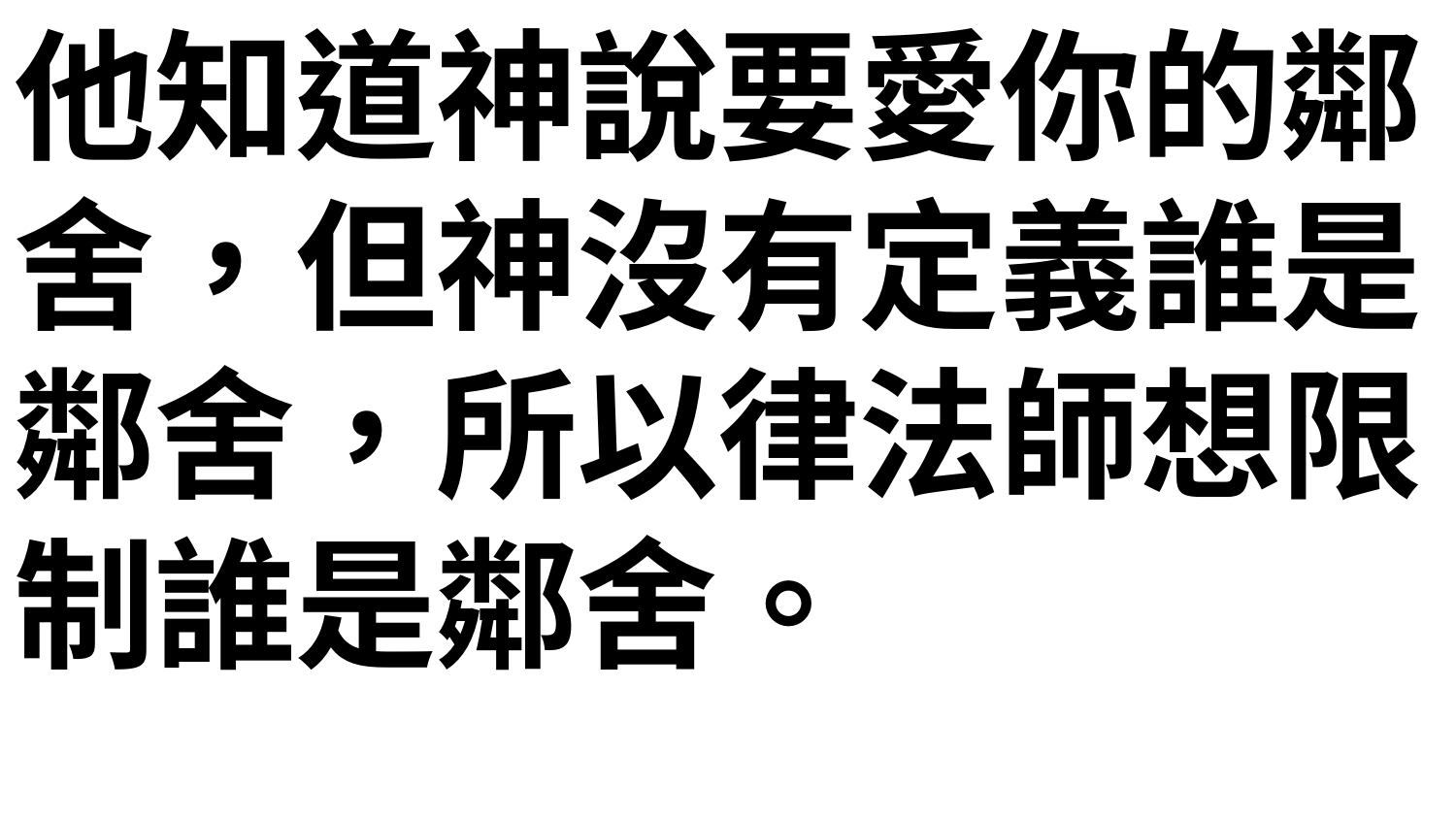

他知道神說要愛你的鄰舍，但神沒有定義誰是鄰舍，所以律法師想限制誰是鄰舍。